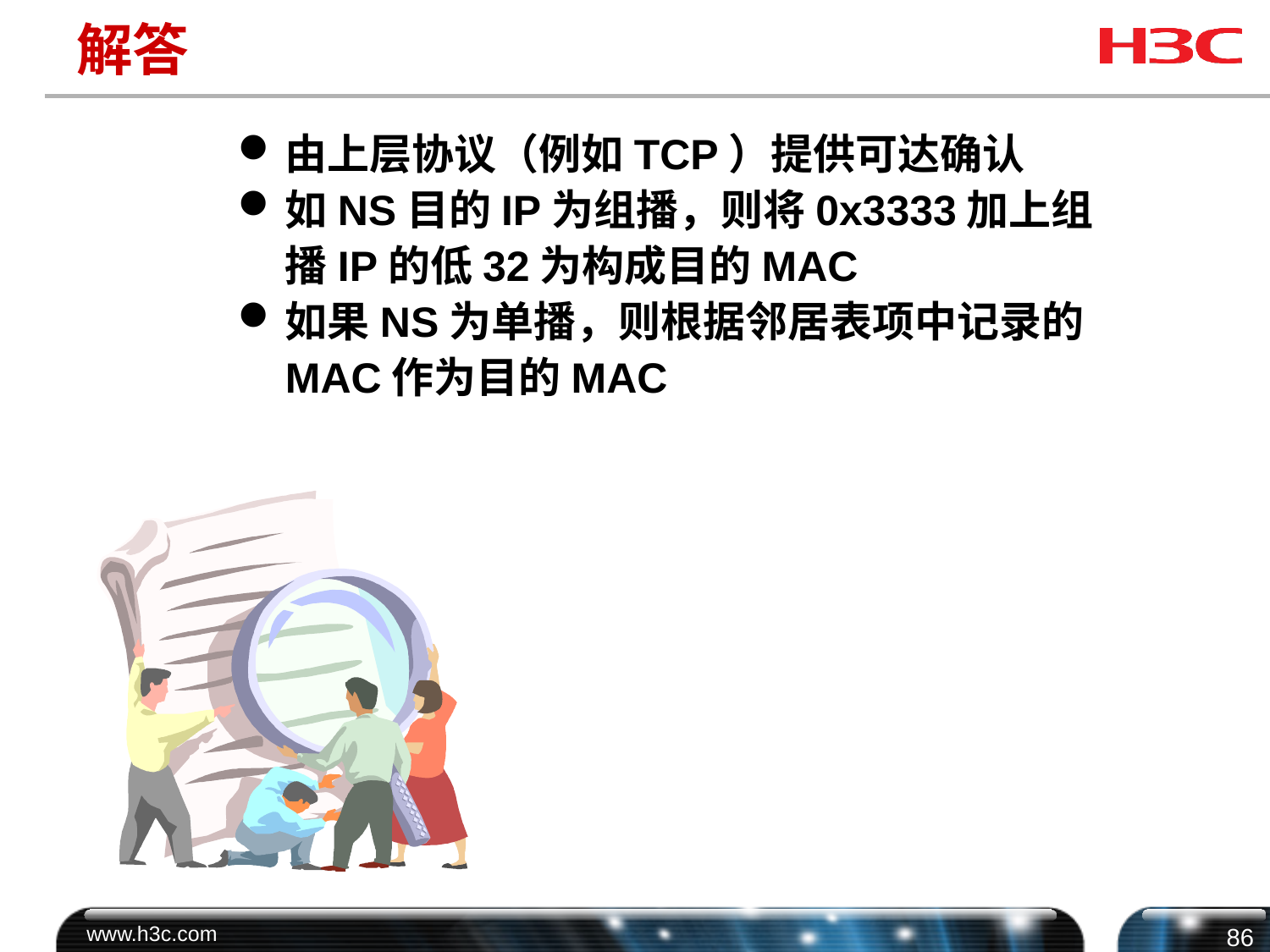

# 解答
由上层协议（例如TCP）提供可达确认
如NS目的IP为组播，则将0x3333加上组播IP的低32为构成目的MAC
如果NS为单播，则根据邻居表项中记录的MAC作为目的MAC